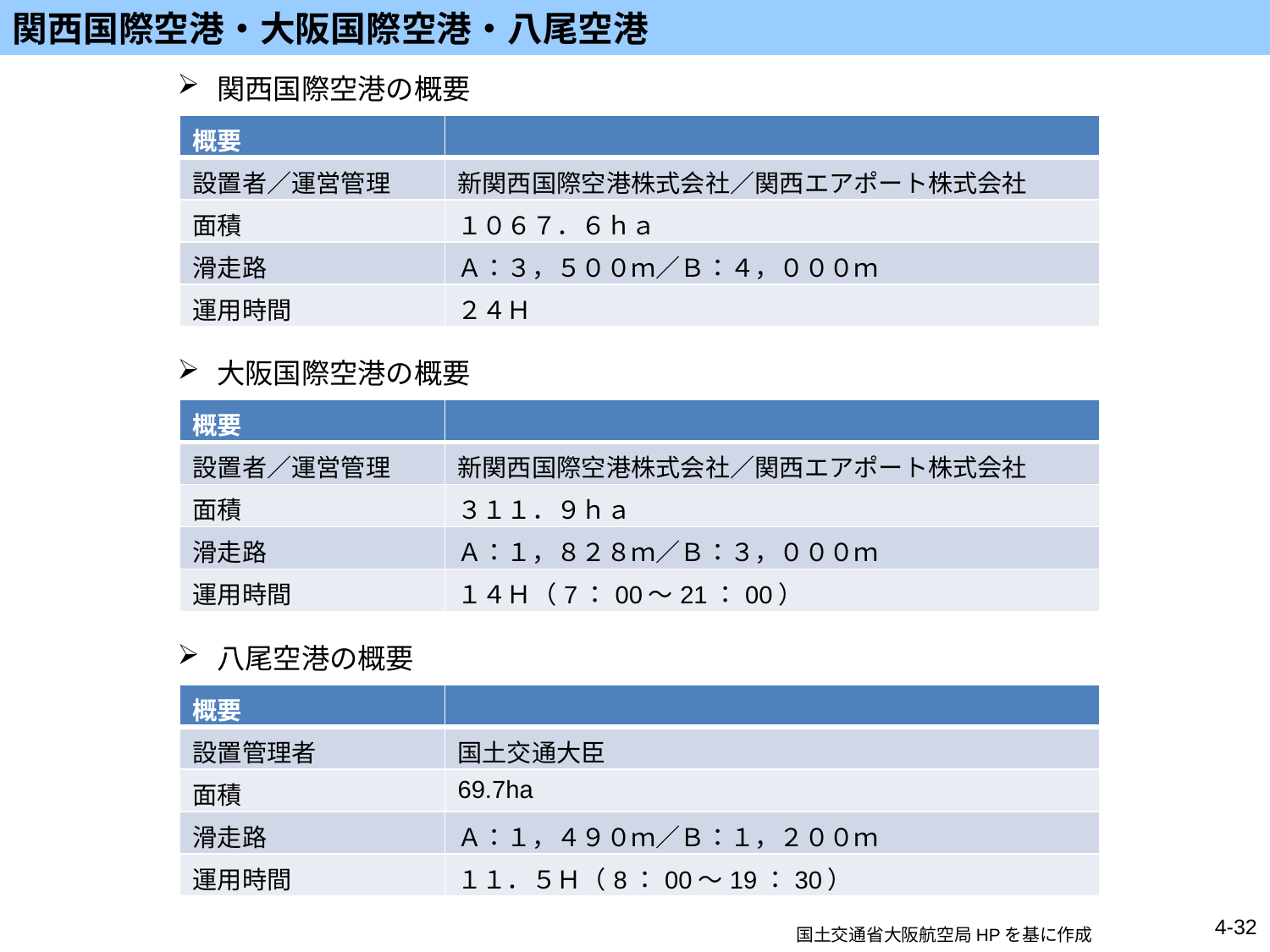

関西国際空港・大阪国際空港・八尾空港
関西国際空港の概要
| 概要 |  |
| --- | --- |
| 設置者／運営管理 | 新関西国際空港株式会社／関西エアポート株式会社 |
| 面積 | １０６７．６ｈａ |
| 滑走路 | Ａ：３，５００ｍ／Ｂ：４，０００ｍ |
| 運用時間 | ２４Ｈ |
大阪国際空港の概要
| 概要 |  |
| --- | --- |
| 設置者／運営管理 | 新関西国際空港株式会社／関西エアポート株式会社 |
| 面積 | ３１１．９ｈａ |
| 滑走路 | Ａ：１，８２８ｍ／Ｂ：３，０００ｍ |
| 運用時間 | １４Ｈ（7：00～21：00） |
| 空港名 | 乗降 客数 | 単位（人） |  | 貨物 取扱量 | 単位（t） |  | 着陸 回数 | 単位（回） |  |
| --- | --- | --- | --- | --- | --- | --- | --- | --- | --- |
|  |  | 国内線 | 国際線 |  | 国内線 | 国際線 |  | 国内線 | 国際線 |
| 大阪国際 | 14,620,934 | 14,620,934 | 0 | 133,354 | 133,354 | 0 | 69,589 | 69,587 | 2 |
国土交通省航空局「平成26年空港管理状況調書」を基に作成
八尾空港の概要
| 概要 |  |
| --- | --- |
| 設置管理者 | 国土交通大臣 |
| 面積 | 69.7ha |
| 滑走路 | Ａ：１，４９０ｍ／Ｂ：１，２００ｍ |
| 運用時間 | １１．５Ｈ（8：00～19：30） |
4-32
国土交通省大阪航空局HPを基に作成